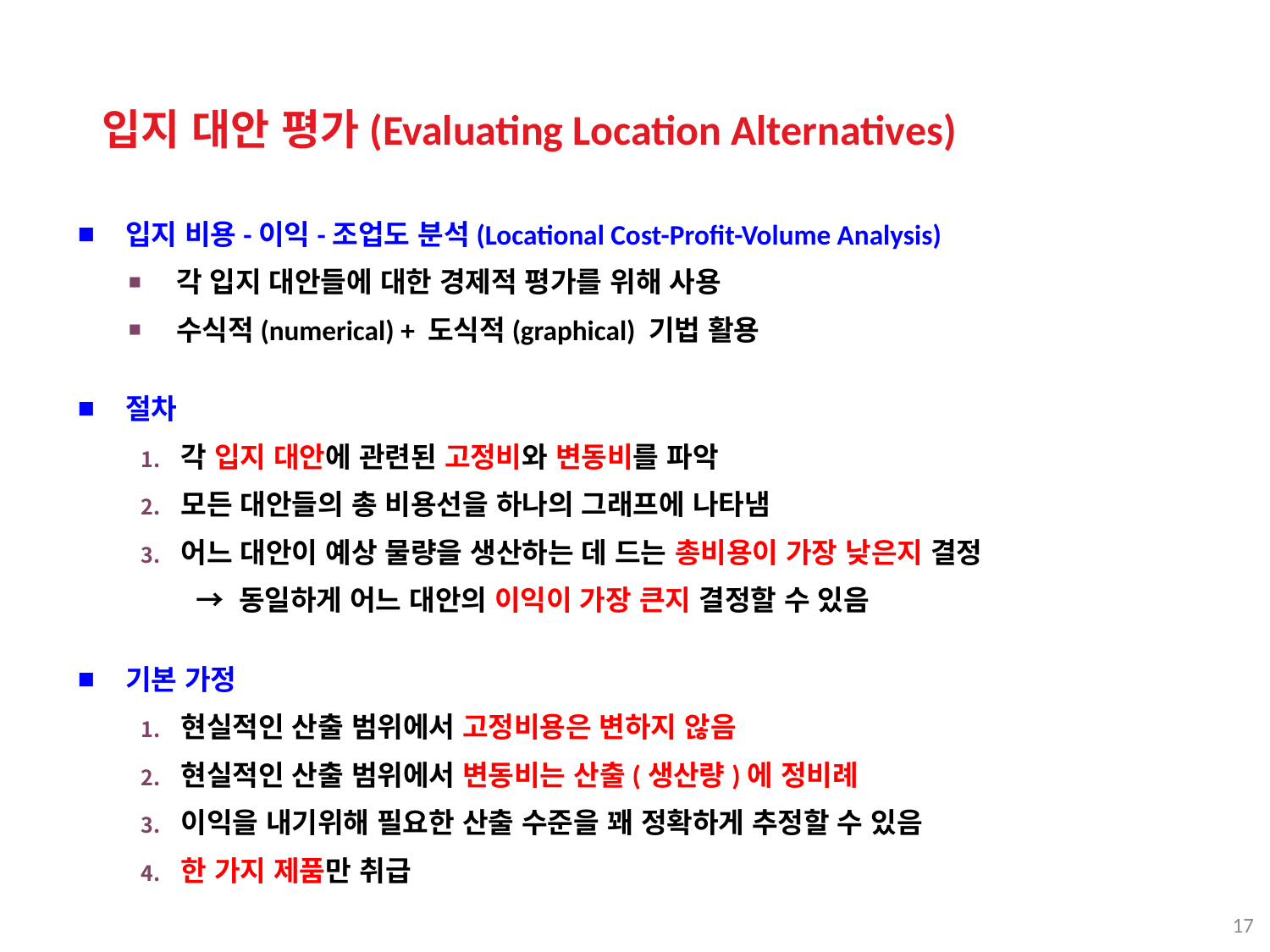

입지 대안 평가(Evaluating Location Alternatives)
입지 비용-이익-조업도 분석(Locational Cost-Profit-Volume Analysis)
각 입지 대안들에 대한 경제적 평가를 위해 사용
수식적(numerical) + 도식적(graphical) 기법 활용

절차
각 입지 대안에 관련된 고정비와 변동비를 파악
모든 대안들의 총 비용선을 하나의 그래프에 나타냄
어느 대안이 예상 물량을 생산하는 데 드는 총비용이 가장 낮은지 결정
       → 동일하게 어느 대안의 이익이 가장 큰지 결정할 수 있음

기본 가정
현실적인 산출 범위에서 고정비용은 변하지 않음
현실적인 산출 범위에서 변동비는 산출(생산량)에 정비례
이익을 내기위해 필요한 산출 수준을 꽤 정확하게 추정할 수 있음
한 가지 제품만 취급

17